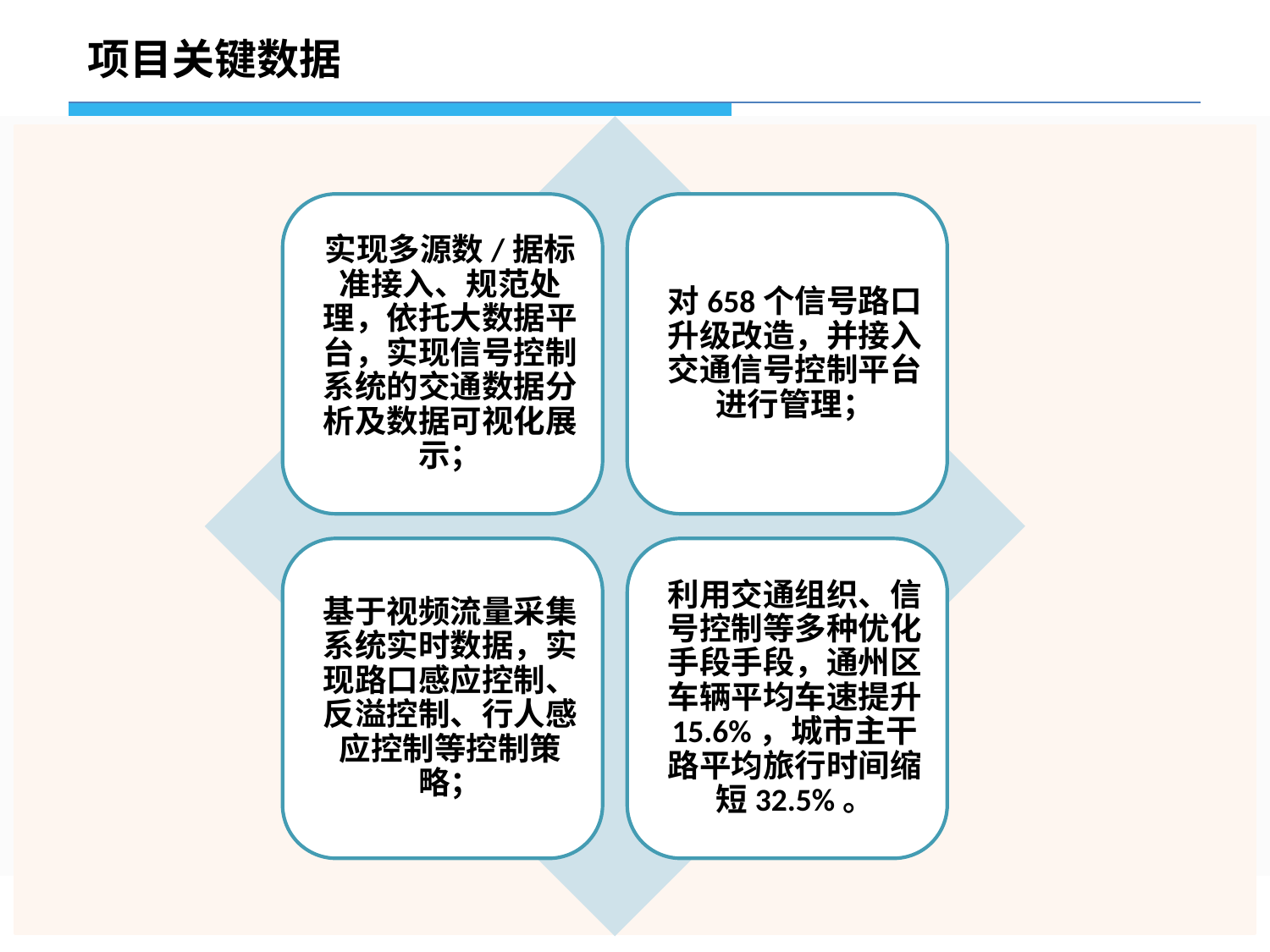

项目关键数据
实现多源数/据标准接入、规范处理，依托大数据平台，实现信号控制系统的交通数据分析及数据可视化展示；
对658个信号路口升级改造，并接入交通信号控制平台进行管理；
基于视频流量采集系统实时数据，实现路口感应控制、反溢控制、行人感应控制等控制策略；
利用交通组织、信号控制等多种优化手段手段，通州区车辆平均车速提升15.6%，城市主干路平均旅行时间缩短32.5%。